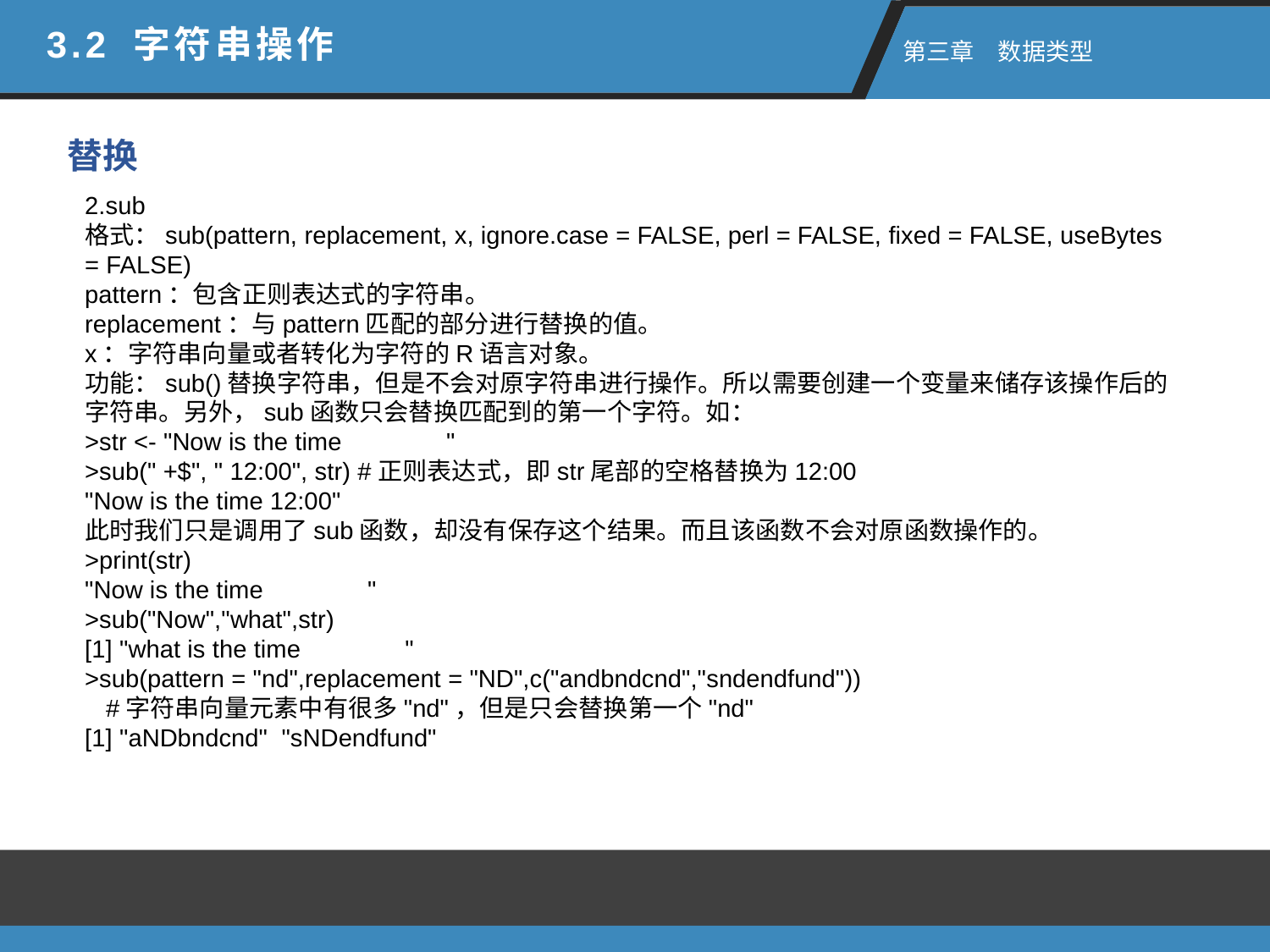

3.2 字符串操作
  第三章　数据类型
替换
2.sub
格式：sub(pattern, replacement, x, ignore.case = FALSE, perl = FALSE, fixed = FALSE, useBytes = FALSE)
pattern：包含正则表达式的字符串。
replacement：与pattern匹配的部分进行替换的值。
x：字符串向量或者转化为字符的R语言对象。
功能：sub()替换字符串，但是不会对原字符串进行操作。所以需要创建一个变量来储存该操作后的字符串。另外，sub函数只会替换匹配到的第一个字符。如：
>str <- "Now is the time               "
>sub(" +$", " 12:00", str) #正则表达式，即str尾部的空格替换为12:00
"Now is the time 12:00"
此时我们只是调用了sub函数，却没有保存这个结果。而且该函数不会对原函数操作的。
>print(str)
"Now is the time               "
>sub("Now","what",str)
[1] "what is the time               "
>sub(pattern = "nd",replacement = "ND",c("andbndcnd","sndendfund"))
   #字符串向量元素中有很多"nd"，但是只会替换第一个"nd"
[1] "aNDbndcnd"  "sNDendfund"